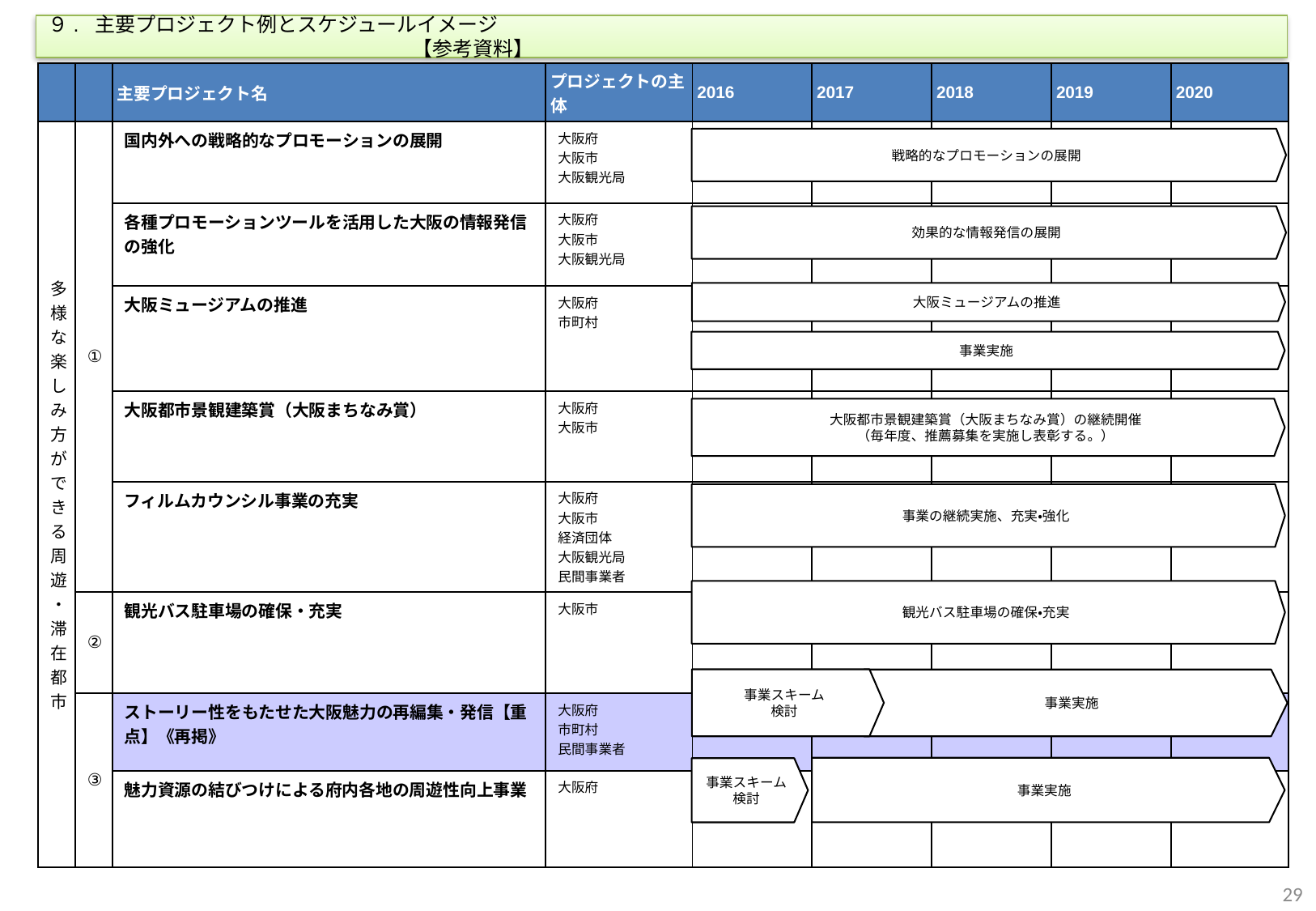

９.  主要プロジェクト例とスケジュールイメージ　　　　　　　　　　　　　　　　　　　　　　　　　　　　　　　　　　　　　　　　　　　　　　　　　　　　　　　　【参考資料】
|  |  | 主要プロジェクト名 | プロジェクトの主体 | 2016 | 2017 | 2018 | 2019 | 2020 |
| --- | --- | --- | --- | --- | --- | --- | --- | --- |
| 多様な楽しみ方ができる周遊・滞在都市 | ① | 国内外への戦略的なプロモーションの展開 | 大阪府 大阪市 大阪観光局 |  |  |  |  |  |
|  |  | 各種プロモーションツールを活用した大阪の情報発信の強化 | 大阪府 大阪市 大阪観光局 |  |  |  |  |  |
|  |  | 大阪ミュージアムの推進 | 大阪府 市町村 |  |  |  |  |  |
|  |  | 大阪都市景観建築賞（大阪まちなみ賞） | 大阪府 大阪市 |  |  |  |  |  |
|  |  | フィルムカウンシル事業の充実 | 大阪府 大阪市 経済団体 大阪観光局 民間事業者 |  |  |  |  |  |
|  | ② | 観光バス駐車場の確保・充実 | 大阪市 |  |  |  |  |  |
|  | ③ | ストーリー性をもたせた大阪魅力の再編集・発信【重点】《再掲》 | 大阪府 市町村 民間事業者 |  |  |  |  |  |
|  |  | 魅力資源の結びつけによる府内各地の周遊性向上事業 | 大阪府 |  |  |  |  |  |
戦略的なプロモーションの展開
効果的な情報発信の展開
大阪ミュージアムの推進
事業実施
大阪都市景観建築賞（大阪まちなみ賞）の継続開催
（毎年度、推薦募集を実施し表彰する。）
事業の継続実施、充実・強化
観光バス駐車場の確保・充実
事業スキーム
検討
事業実施
事業実施
事業スキーム
検討
29